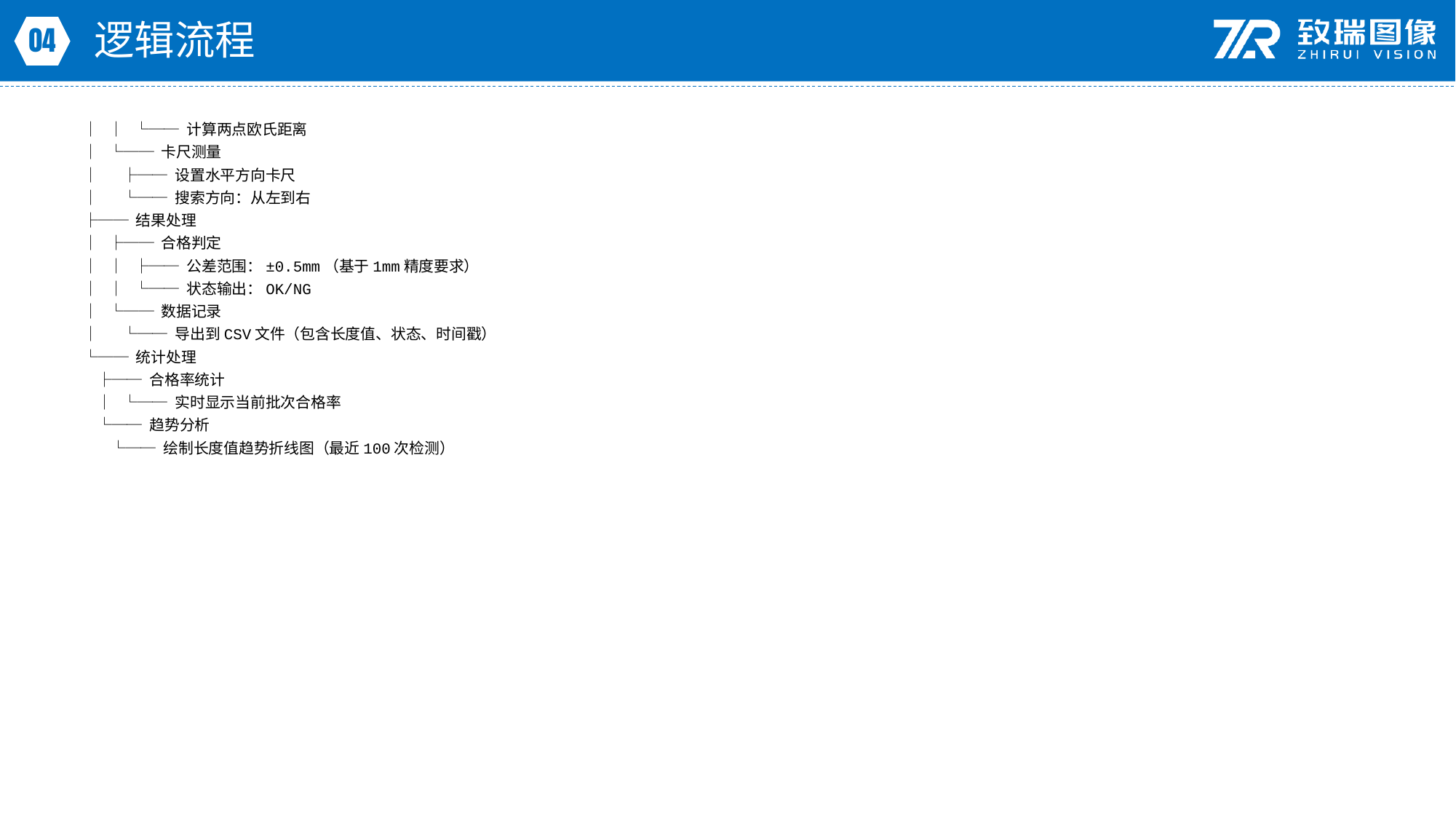

逻辑流程
04

│   │   └── 计算两点欧氏距离
│   └── 卡尺测量
│       ├── 设置水平方向卡尺
│       └── 搜索方向：从左到右
├── 结果处理
│   ├── 合格判定
│   │   ├── 公差范围：±0.5mm（基于1mm精度要求）
│   │   └── 状态输出：OK/NG
│   └── 数据记录
│       └── 导出到CSV文件（包含长度值、状态、时间戳）
└── 统计处理
    ├── 合格率统计
    │   └── 实时显示当前批次合格率
    └── 趋势分析
        └── 绘制长度值趋势折线图（最近100次检测）